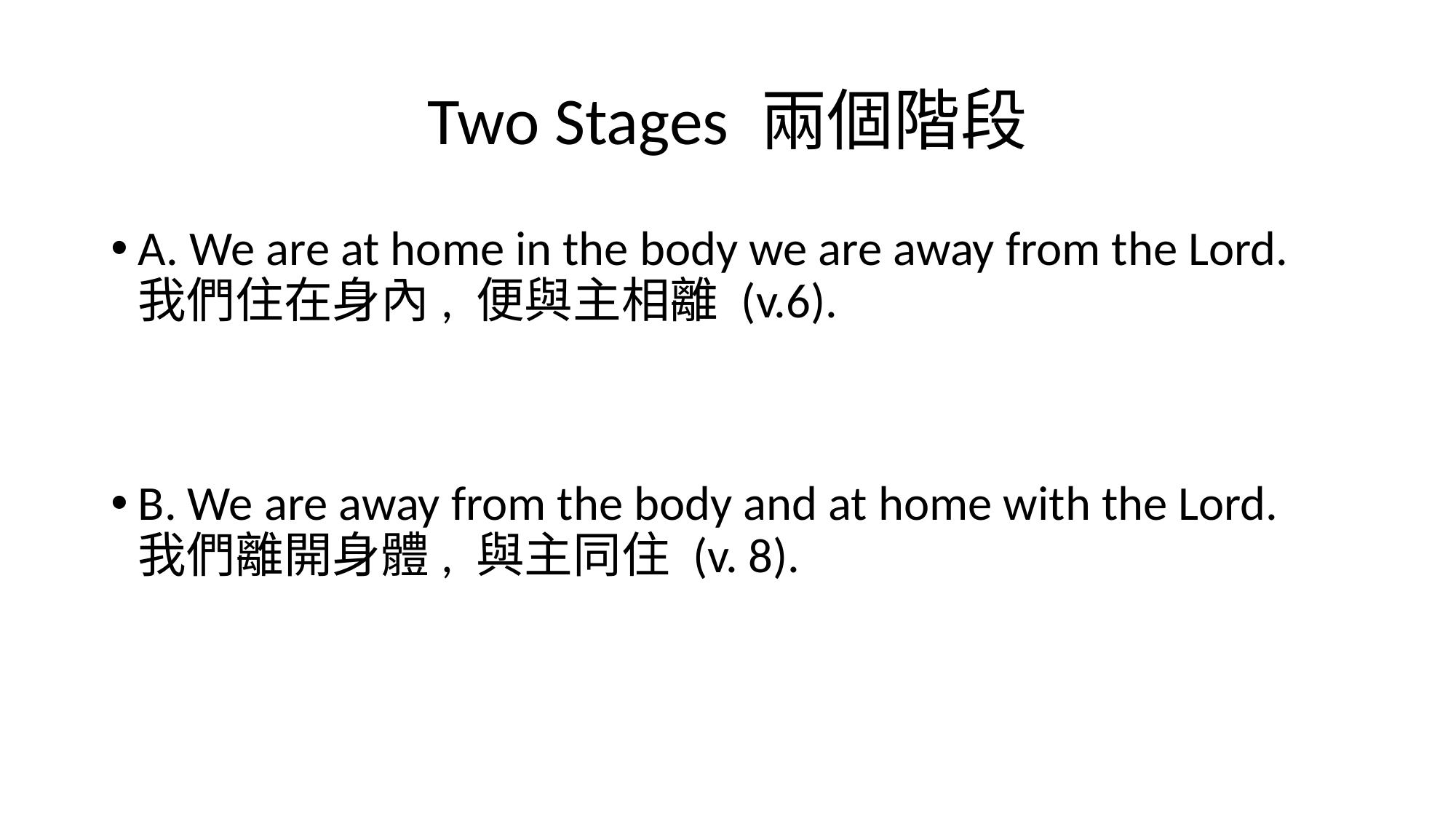

# Two Stages 兩個階段
A. We are at home in the body we are away from the Lord. 我們住在身內, 便與主相離 (v.6).

B. We are away from the body and at home with the Lord. 我們離開身體, 與主同住 (v. 8).